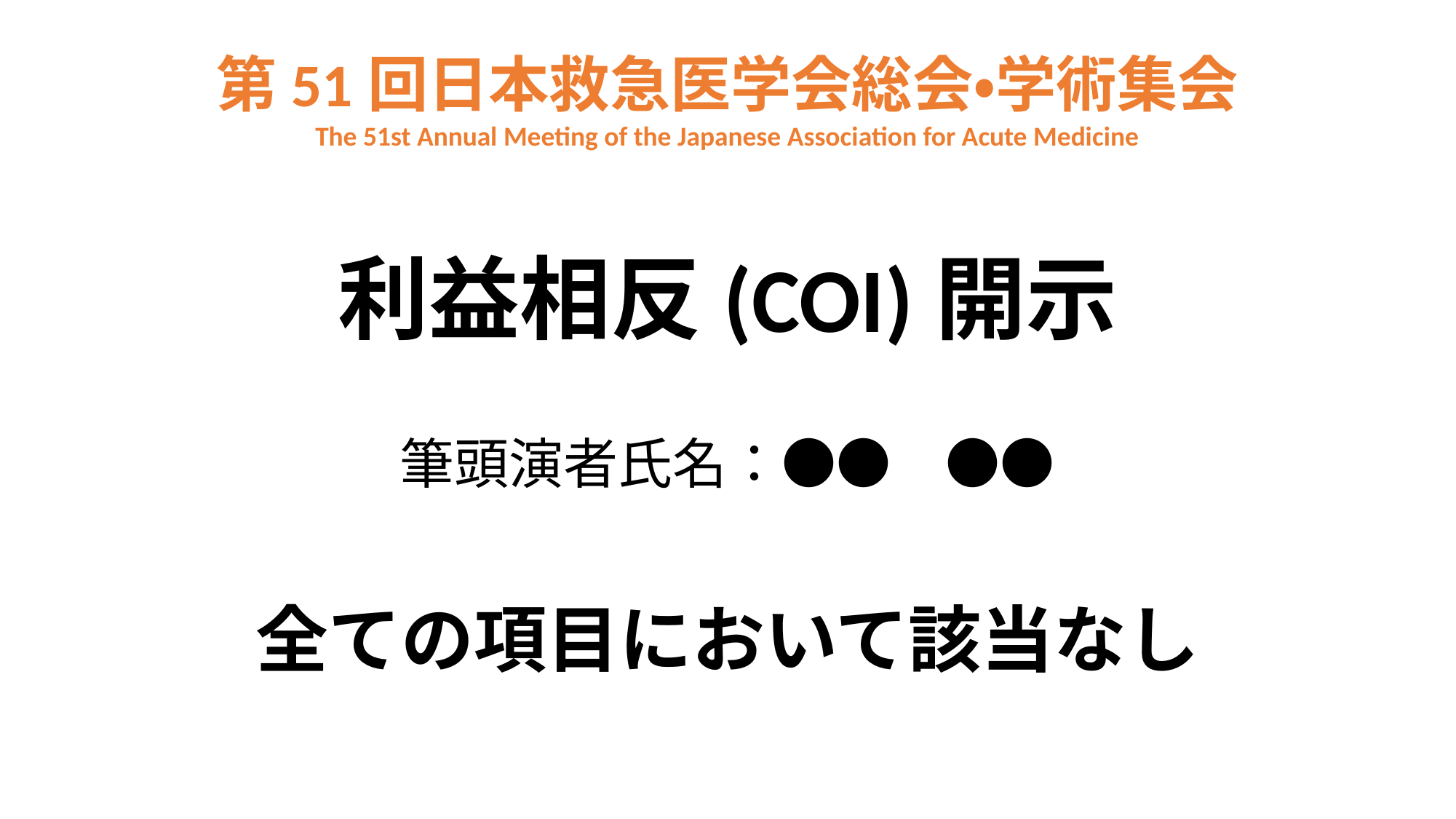

第51回日本救急医学会総会・学術集会
The 51st Annual Meeting of the Japanese Association for Acute Medicine
利益相反(COI)開示
筆頭演者氏名：●●　●●
全ての項目において該当なし